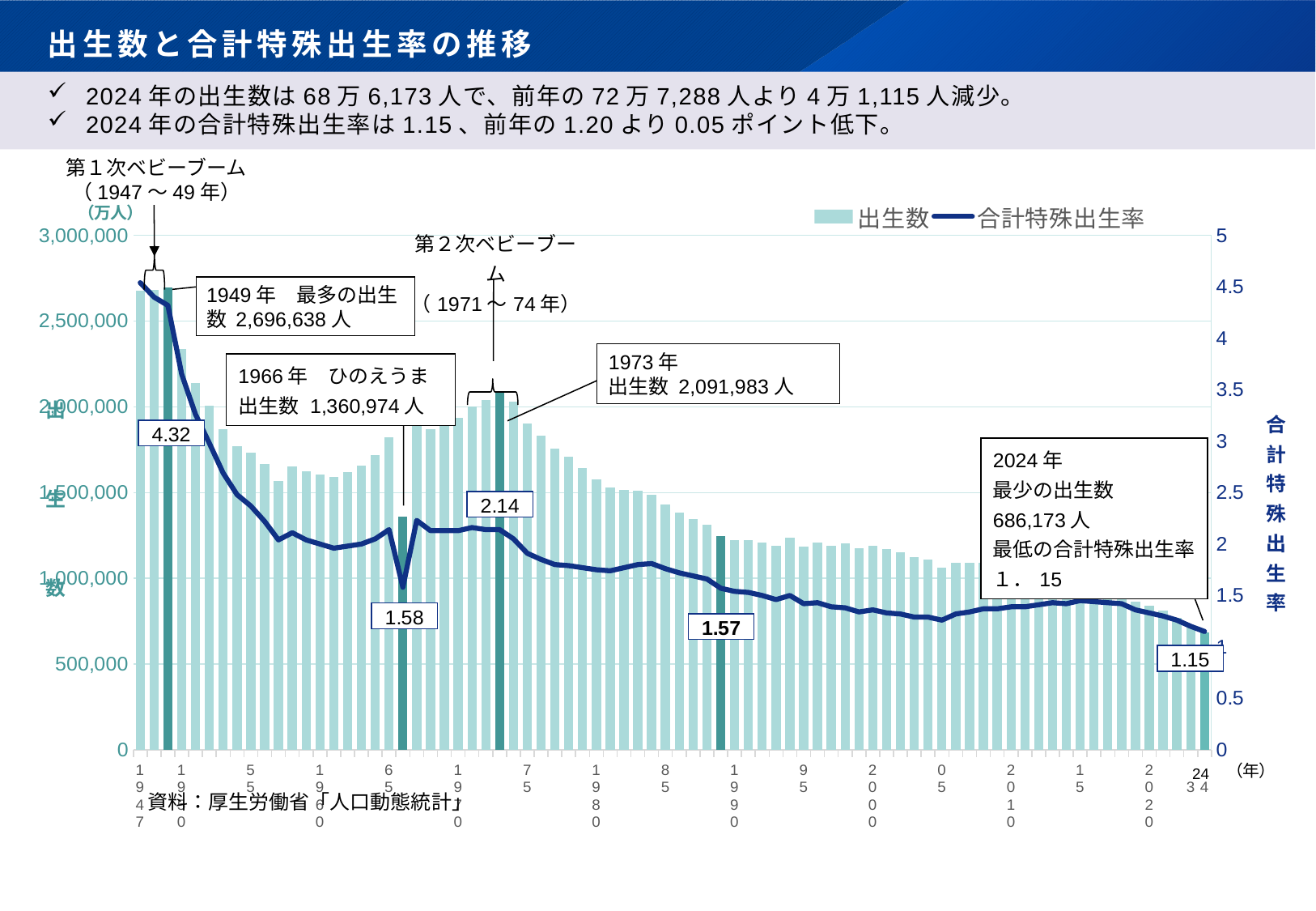

# 出生数と合計特殊出生率の推移
2024年の出生数は68万6,173人で、前年の72万7,288人より4万1,115人減少。
2024年の合計特殊出生率は1.15、前年の1.20より0.05ポイント低下。
第１次ベビーブーム
（1947～49年）

### Chart

| Category | 出生数 | 合計特殊出生率 |
|---|---|---|
| 1947 | 2678792.0 | 4.54 |
|  | 2681624.0 | 4.4 |
|  | 2696638.0 | 4.32 |
| 1950 | 2337507.0 | 3.65 |
|  | 2137689.0 | 3.26 |
|  | 2005162.0 | 2.98 |
|  | 1868040.0 | 2.69 |
|  | 1769580.0 | 2.48 |
| 55 | 1730692.0 | 2.37 |
|  | 1665278.0 | 2.22 |
|  | 1566713.0 | 2.04 |
|  | 1653469.0 | 2.11 |
|  | 1626088.0 | 2.04 |
| 1960 | 1606041.0 | 2.0 |
|  | 1589372.0 | 1.96 |
|  | 1618616.0 | 1.98 |
|  | 1659521.0 | 2.0 |
|  | 1716761.0 | 2.05 |
| 65 | 1823697.0 | 2.14 |
|  | 1360974.0 | 1.58 |
|  | 1935647.0 | 2.23 |
|  | 1871839.0 | 2.13 |
|  | 1889815.0 | 2.13 |
| 1970 | 1934239.0 | 2.13 |
|  | 2000973.0 | 2.16 |
|  | 2038682.0 | 2.14 |
|  | 2091983.0 | 2.14 |
|  | 2029989.0 | 2.05 |
| 75 | 1901440.0 | 1.91 |
|  | 1832617.0 | 1.85 |
|  | 1755100.0 | 1.8 |
|  | 1708643.0 | 1.79 |
|  | 1642580.0 | 1.77 |
| 1980 | 1576889.0 | 1.75 |
|  | 1529455.0 | 1.74 |
|  | 1515392.0 | 1.77 |
|  | 1508687.0 | 1.8 |
|  | 1489780.0 | 1.81 |
| 85 | 1431577.0 | 1.76 |
|  | 1382946.0 | 1.72 |
|  | 1346658.0 | 1.69 |
|  | 1314006.0 | 1.66 |
|  | 1246802.0 | 1.57 |
| 1990 | 1221585.0 | 1.54 |
|  | 1223245.0 | 1.53 |
|  | 1208989.0 | 1.5 |
|  | 1188282.0 | 1.46 |
|  | 1238328.0 | 1.5 |
| 95 | 1187064.0 | 1.42 |
|  | 1206555.0 | 1.43 |
|  | 1191665.0 | 1.39 |
|  | 1203147.0 | 1.38 |
|  | 1177669.0 | 1.34 |
| 2000 | 1190547.0 | 1.36 |
|  | 1170662.0 | 1.33 |
|  | 1153855.0 | 1.32 |
|  | 1123610.0 | 1.29 |
|  | 1110721.0 | 1.29 |
| 05 | 1062530.0 | 1.26 |
|  | 1092674.0 | 1.32 |
|  | 1089818.0 | 1.34 |
|  | 1091156.0 | 1.37 |
|  | 1070036.0 | 1.37 |
| 2010 | 1071305.0 | 1.39 |
|  | 1050807.0 | 1.39 |
|  | 1037232.0 | 1.41 |
|  | 1029817.0 | 1.43 |
|  | 1003609.0 | 1.42 |
| 15 | 1005721.0 | 1.45 |
|  | 977242.0 | 1.44 |
|  | 946146.0 | 1.43 |
|  | 918400.0 | 1.42 |
|  | 865239.0 | 1.36 |
| 2020 | 840835.0 | 1.33 |
|  | 811622.0 | 1.3 |
|  | 770759.0 | 1.26 |
| 23 | 727288.0 | 1.2 |
| 24 | 686173.0 | 1.15 |

1949年　最多の出生数 2,696,638人
1973年
出生数 2,091,983人

24